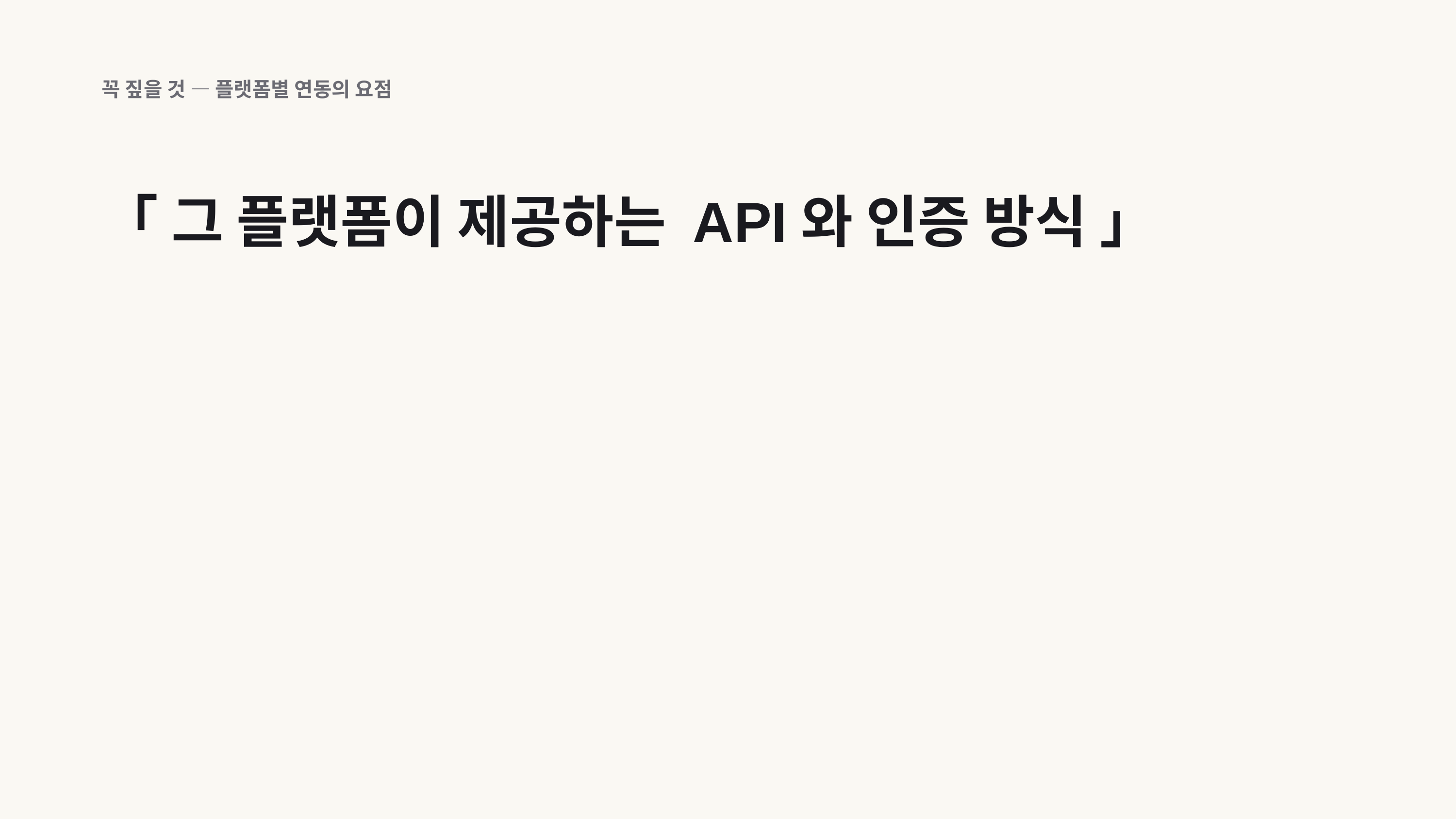

꼭 짚을 것 — 플랫폼별 연동의 요점
「 그 플랫폼이 제공하는 API와 인증 방식 」